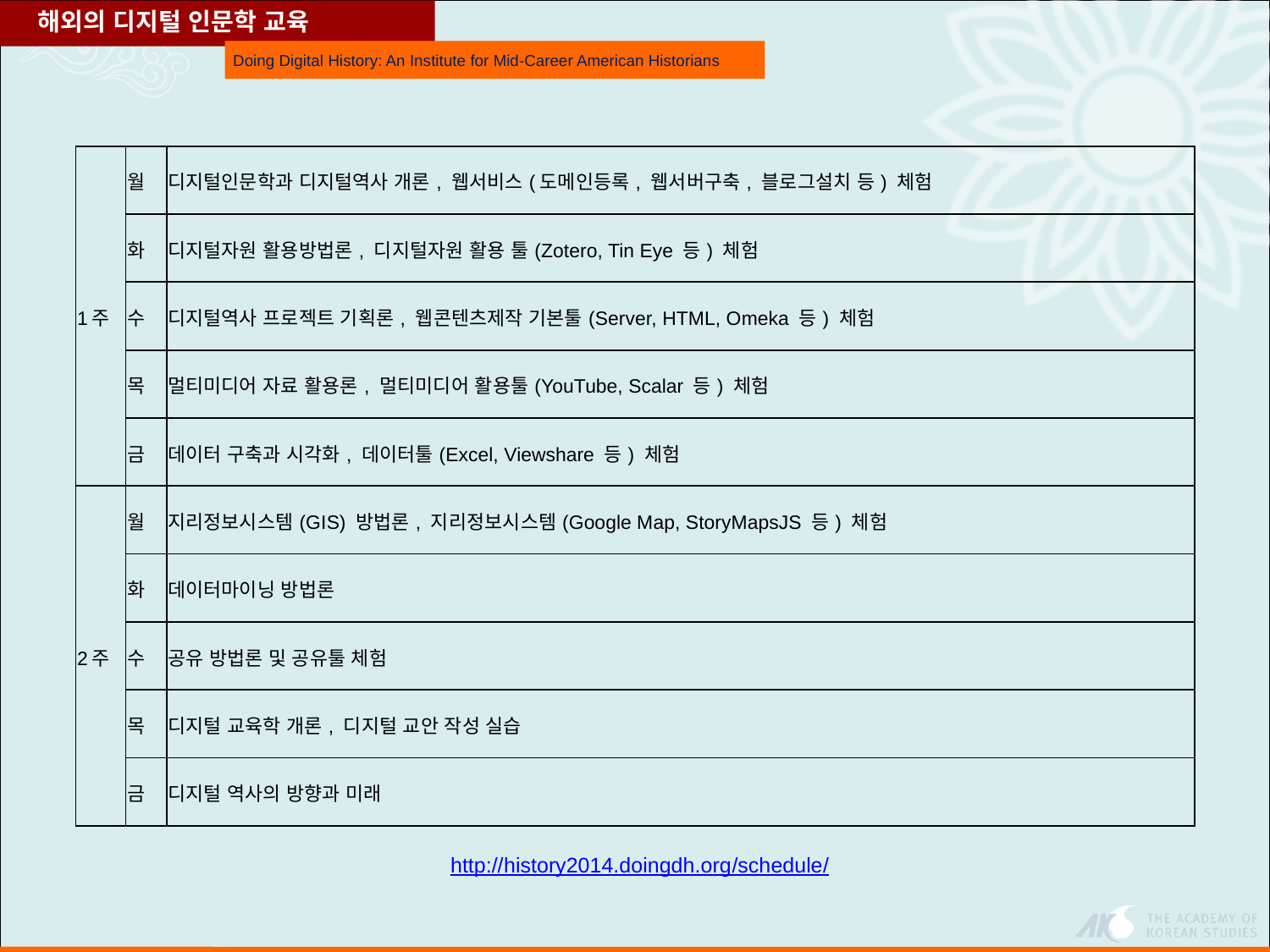

해외의 디지털 인문학 교육

Doing Digital History: An Institute for Mid-Career American Historians
| 1주 | 월 | 디지털인문학과 디지털역사 개론, 웹서비스(도메인등록, 웹서버구축, 블로그설치 등) 체험 |
| --- | --- | --- |
|  | 화 | 디지털자원 활용방법론, 디지털자원 활용 툴(Zotero, Tin Eye 등) 체험 |
|  | 수 | 디지털역사 프로젝트 기획론, 웹콘텐츠제작 기본툴(Server, HTML, Omeka 등) 체험 |
|  | 목 | 멀티미디어 자료 활용론, 멀티미디어 활용툴(YouTube, Scalar 등) 체험 |
|  | 금 | 데이터 구축과 시각화, 데이터툴(Excel, Viewshare 등) 체험 |
| 2주 | 월 | 지리정보시스템(GIS) 방법론, 지리정보시스템(Google Map, StoryMapsJS 등) 체험 |
|  | 화 | 데이터마이닝 방법론 |
|  | 수 | 공유 방법론 및 공유툴 체험 |
|  | 목 | 디지털 교육학 개론, 디지털 교안 작성 실습 |
|  | 금 | 디지털 역사의 방향과 미래 |
http://history2014.doingdh.org/schedule/